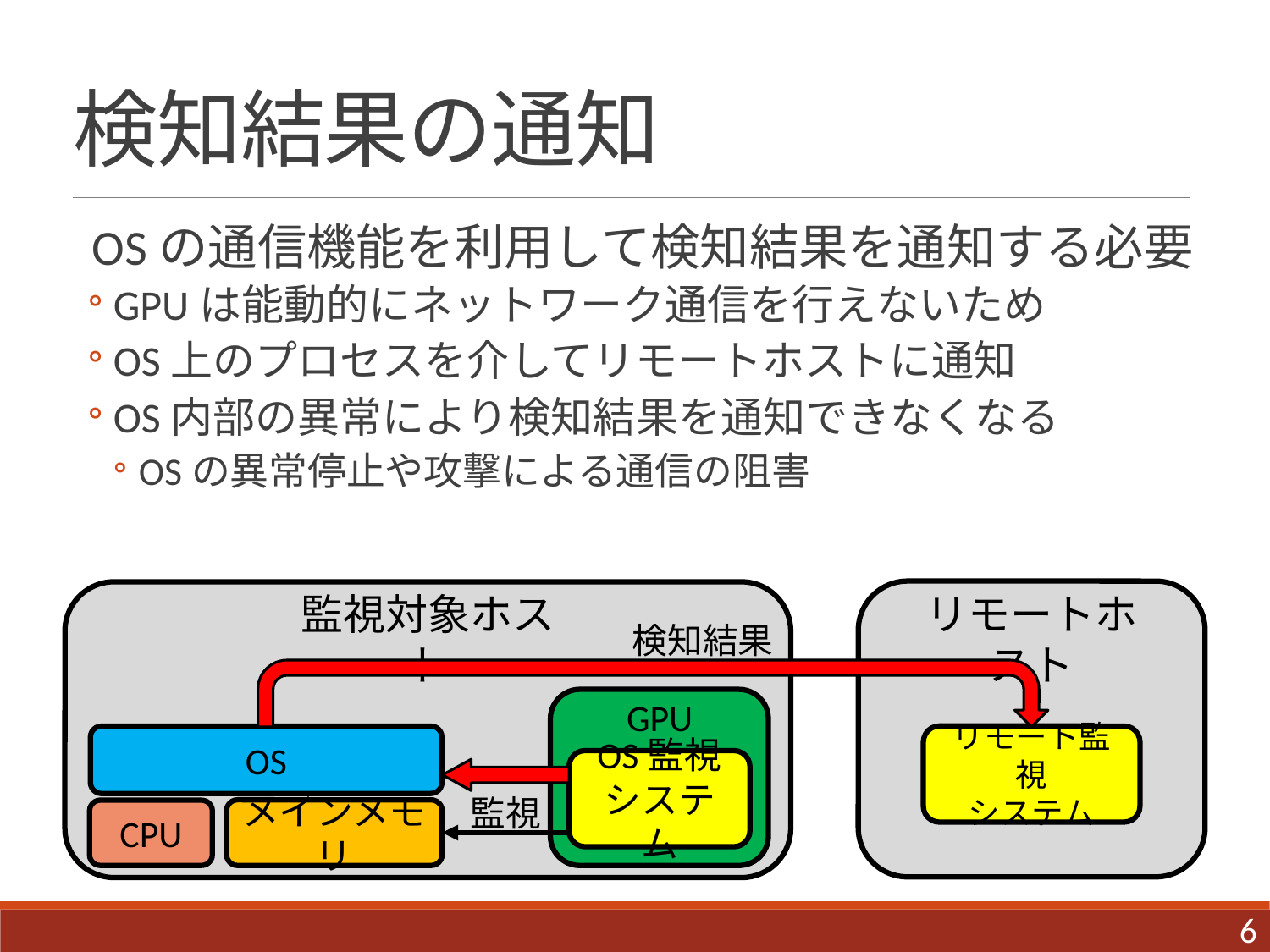

# 検知結果の通知
OSの通信機能を利用して検知結果を通知する必要
GPUは能動的にネットワーク通信を行えないため
OS上のプロセスを介してリモートホストに通知
OS内部の異常により検知結果を通知できなくなる
OSの異常停止や攻撃による通信の阻害

監視対象ホスト
リモートホスト

検知結果

GPU

OS
リモート監視
システム
OS監視
システム

監視
メインメモリ
CPU
6